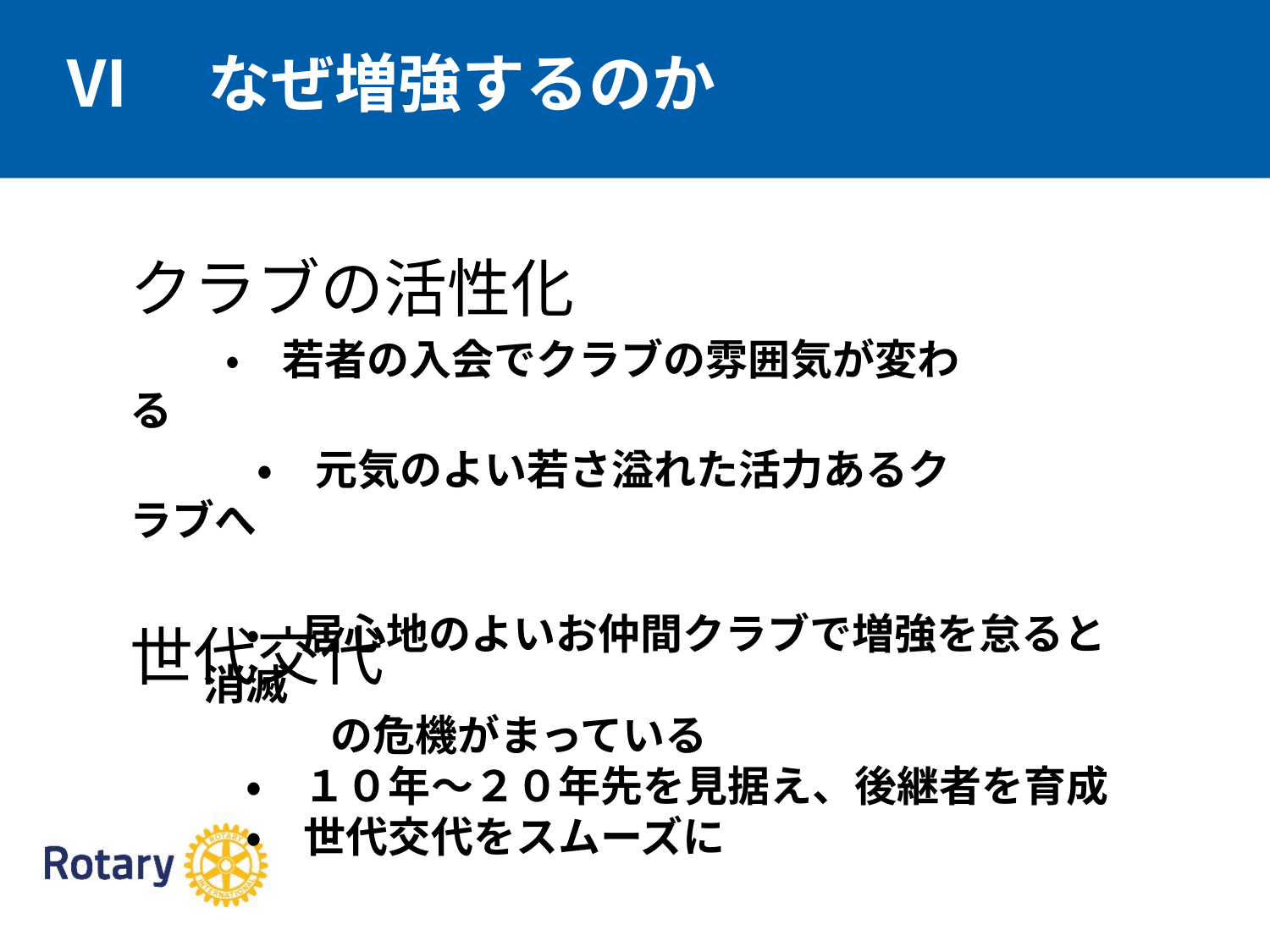

Ⅵ　なぜ増強するのか
クラブの活性化
         ・　若者の入会でクラブの雰囲気が変わる
　　　・　元気のよい若さ溢れた活力あるクラブへ

世代交代

　・　居心地のよいお仲間クラブで増強を怠ると消滅
　　　の危機がまっている
　・　１０年～２０年先を見据え、後継者を育成
　・　世代交代をスムーズに